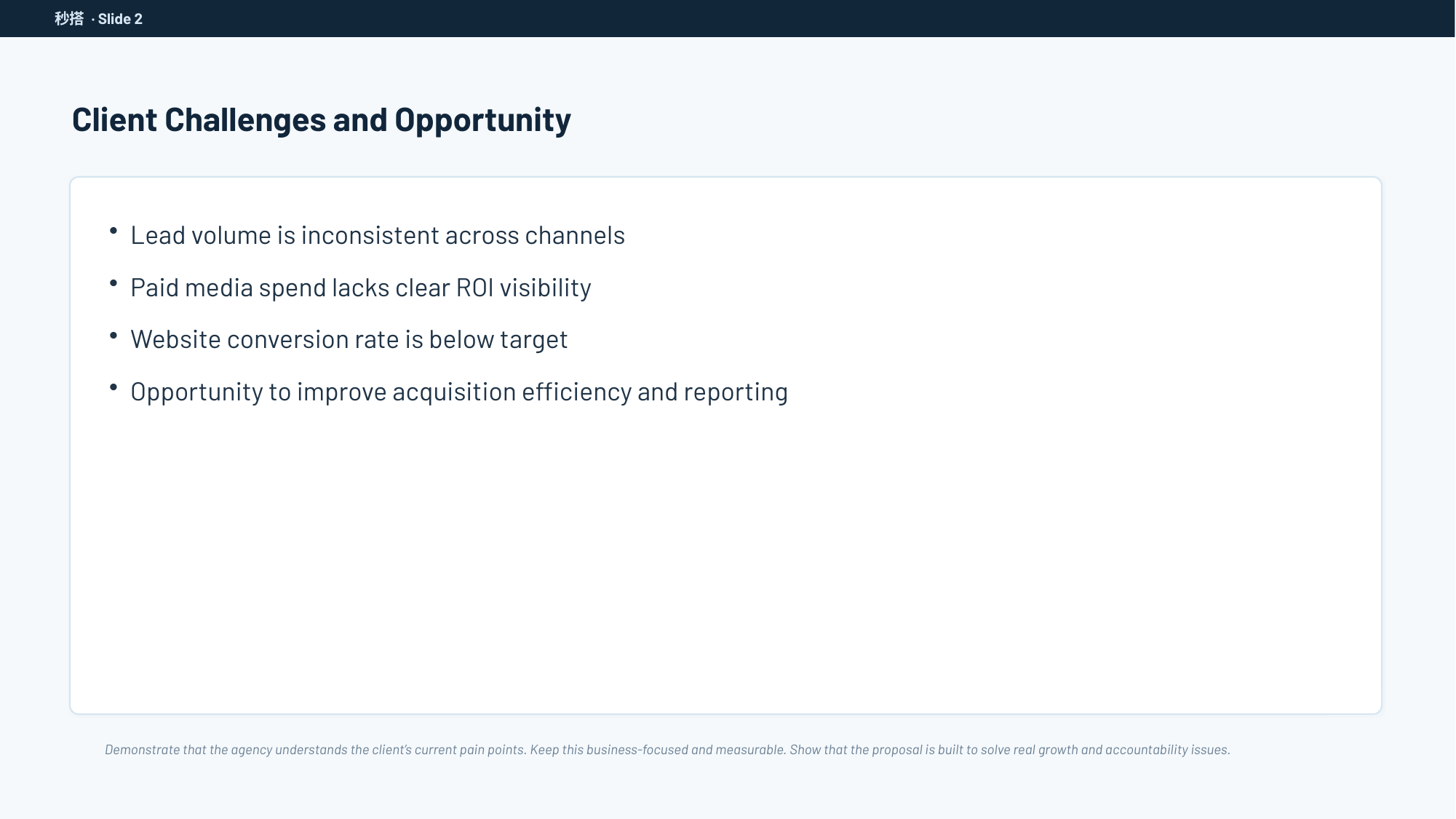

秒搭 · Slide 2
Client Challenges and Opportunity

Lead volume is inconsistent across channels
Paid media spend lacks clear ROI visibility
Website conversion rate is below target
Opportunity to improve acquisition efficiency and reporting
Demonstrate that the agency understands the client’s current pain points. Keep this business-focused and measurable. Show that the proposal is built to solve real growth and accountability issues.